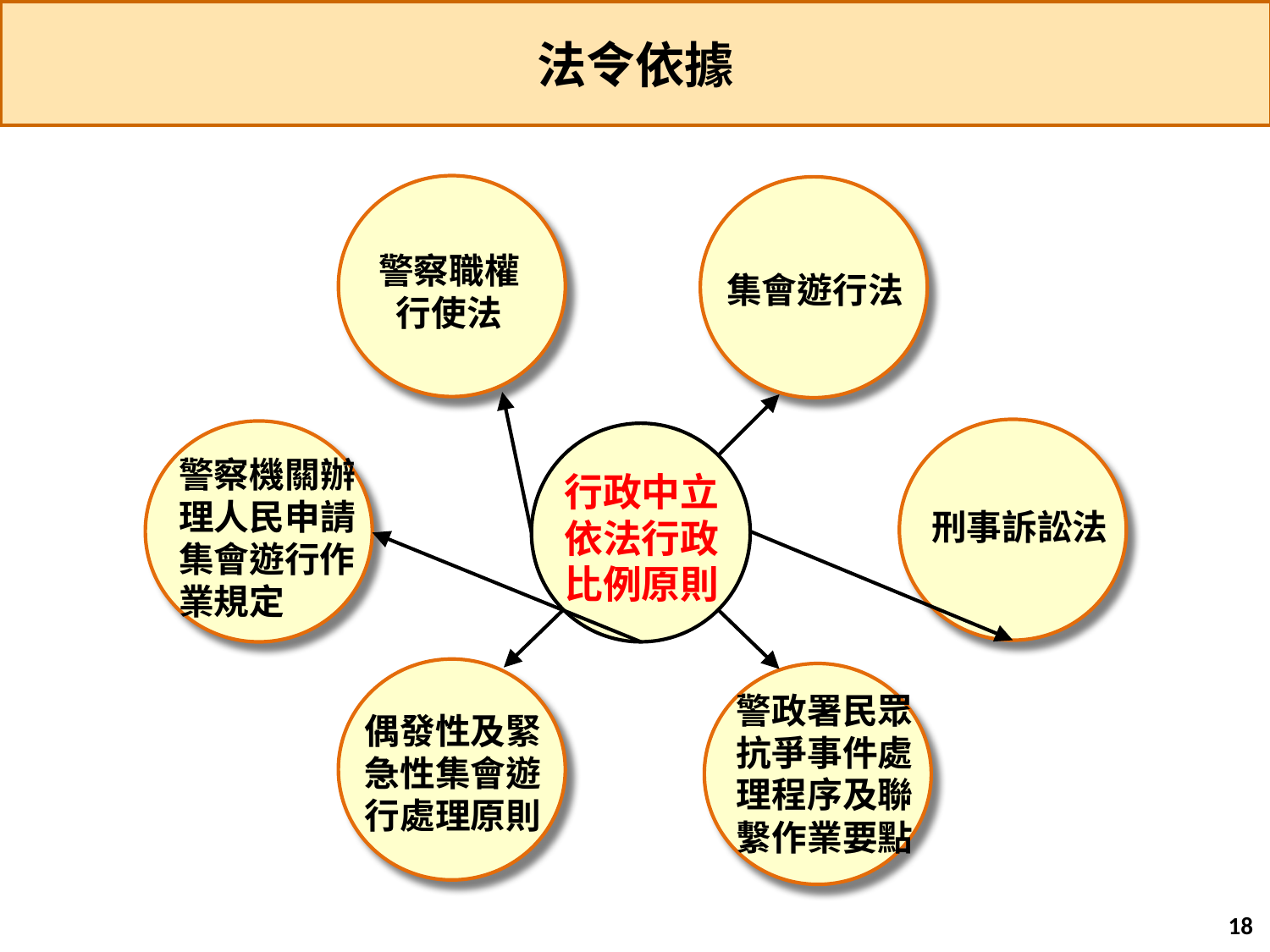

法令依據

警察職權
行使法

集會遊行法

刑事訴訟法

警察機關辦理人民申請集會遊行作業規定

行政中立
依法行政
比例原則

偶發性及緊急性集會遊行處理原則

警政署民眾抗爭事件處理程序及聯繫作業要點